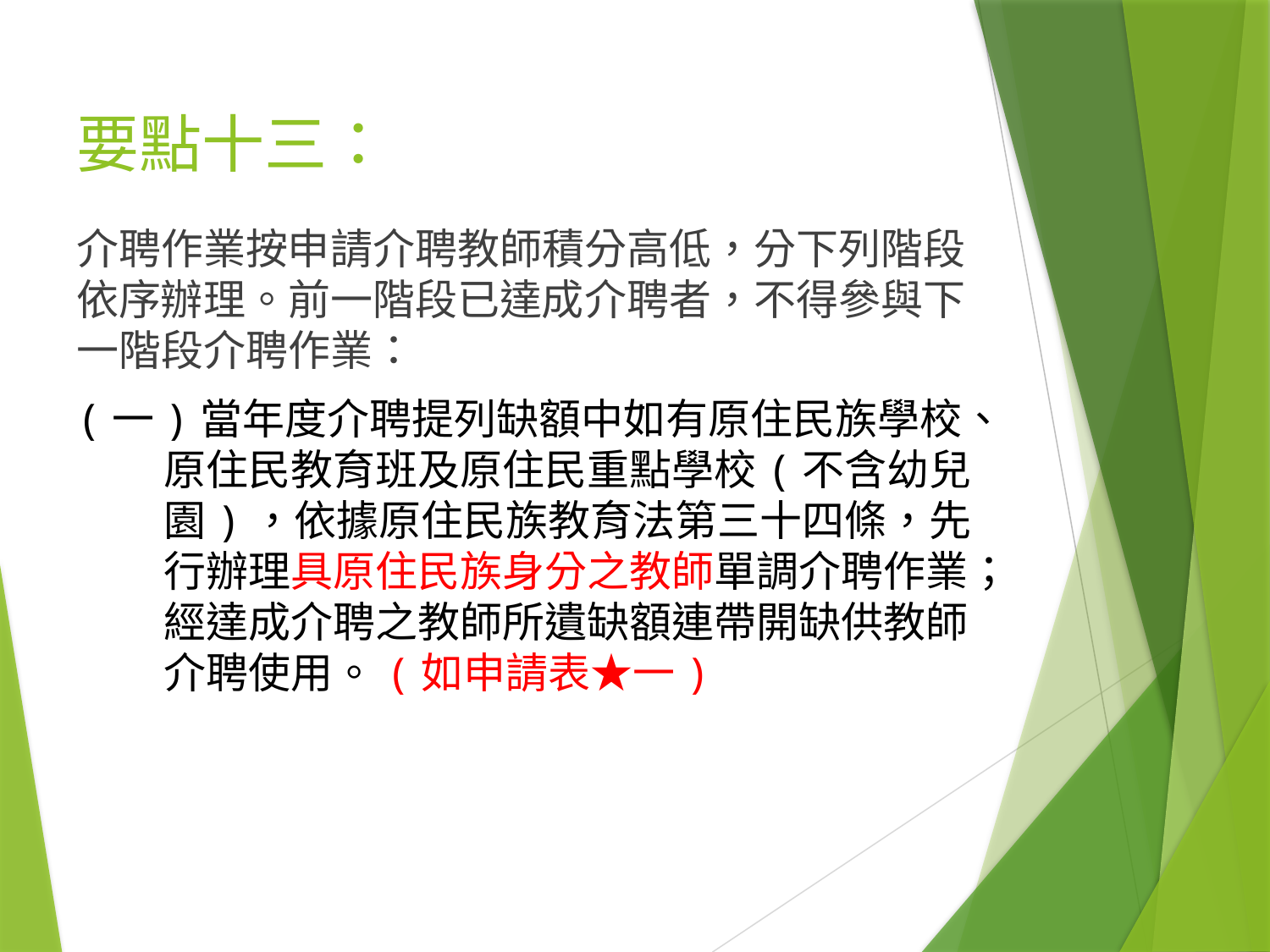

# 要點十三：
介聘作業按申請介聘教師積分高低，分下列階段依序辦理。前一階段已達成介聘者，不得參與下一階段介聘作業：
(一)當年度介聘提列缺額中如有原住民族學校、原住民教育班及原住民重點學校(不含幼兒園)，依據原住民族教育法第三十四條，先行辦理具原住民族身分之教師單調介聘作業；經達成介聘之教師所遺缺額連帶開缺供教師介聘使用。(如申請表★一)